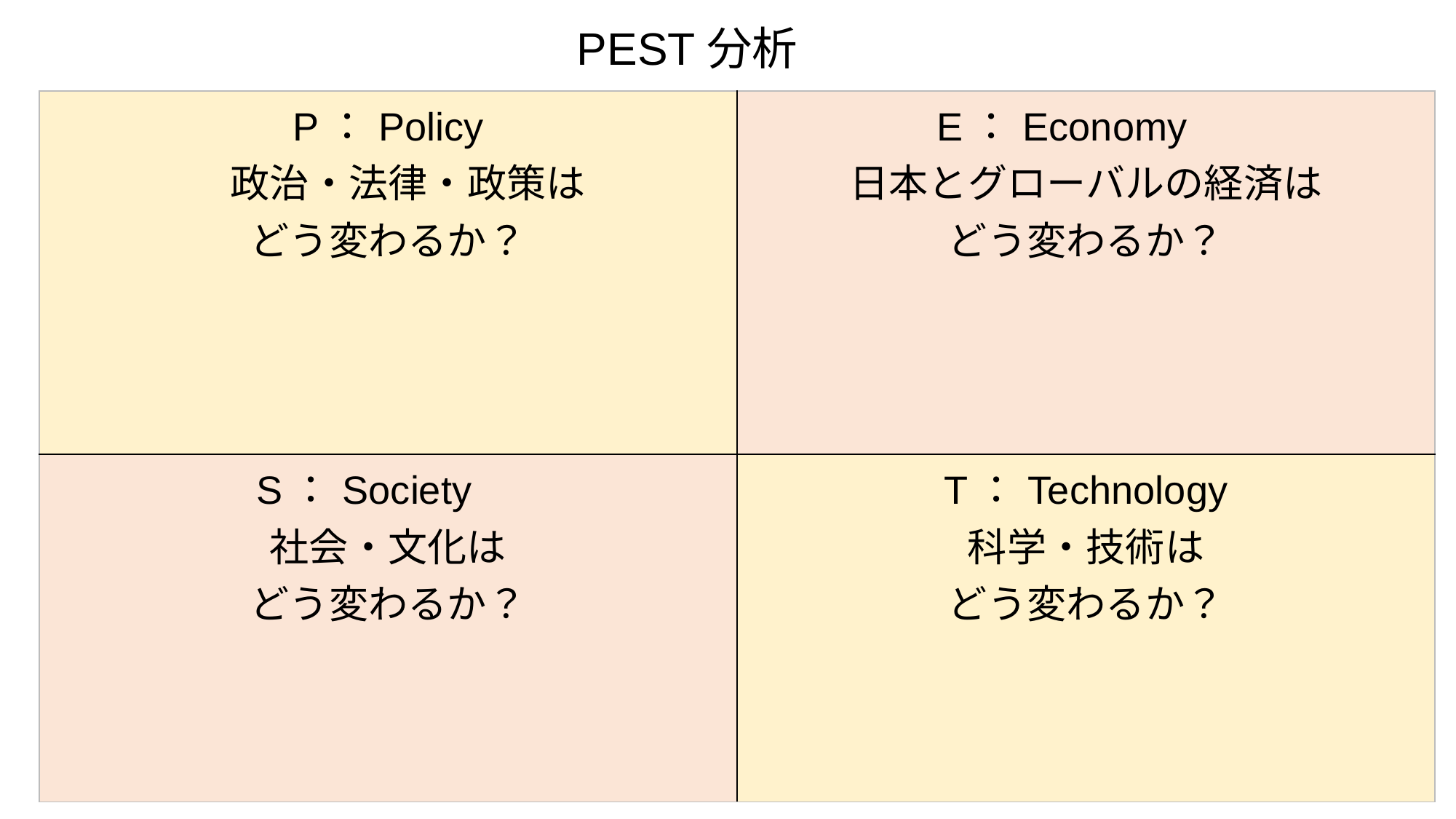

# PEST分析
| P：Policy 　政治・法律・政策は どう変わるか？ | E：Economy　 日本とグローバルの経済は どう変わるか？ |
| --- | --- |
| S：Society　 社会・文化は どう変わるか？ | T：Technology 科学・技術は どう変わるか？ |